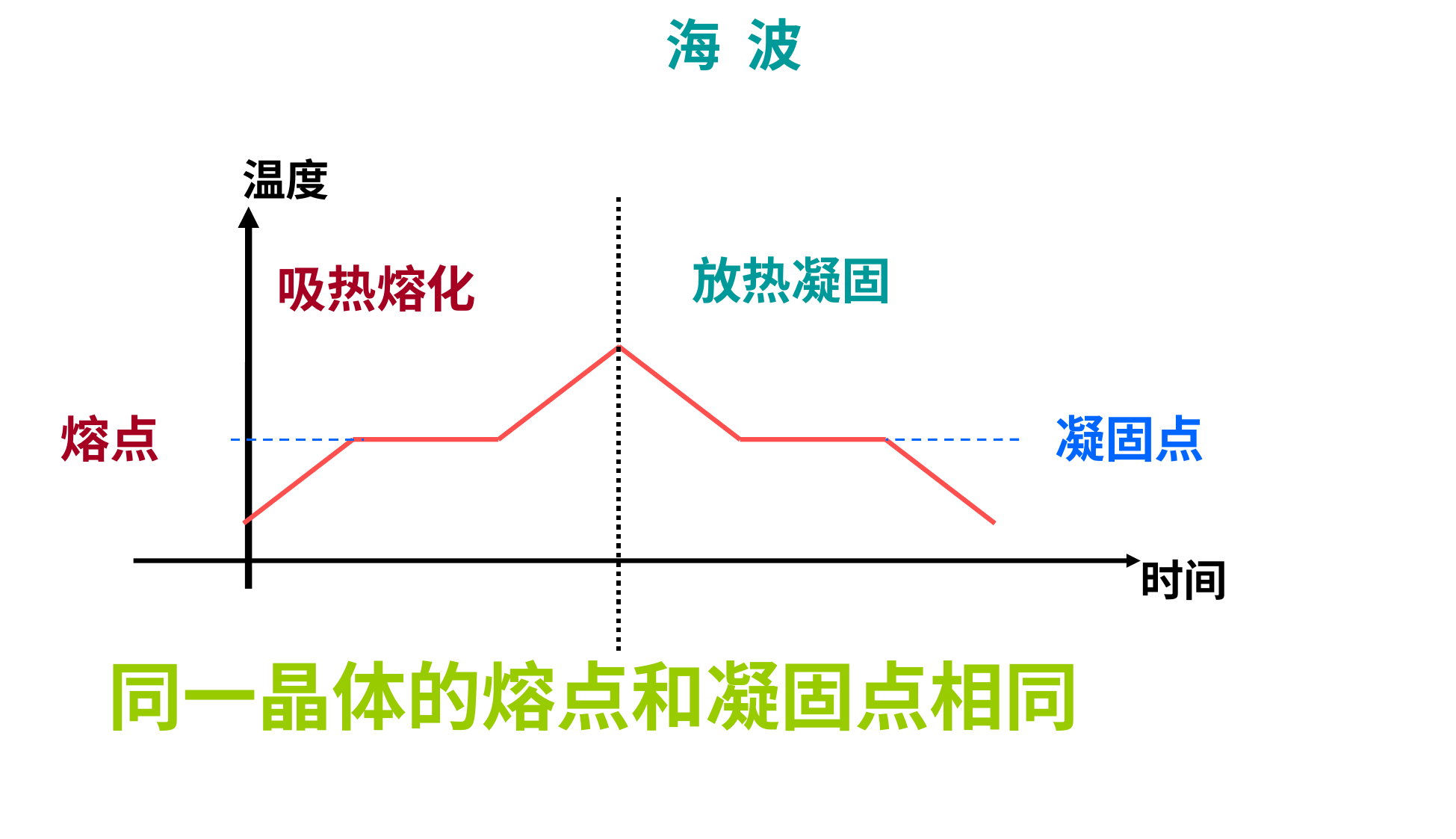

海  波
温度
放热凝固
吸热熔化

熔点
凝固点

时间
同一晶体的熔点和凝固点相同